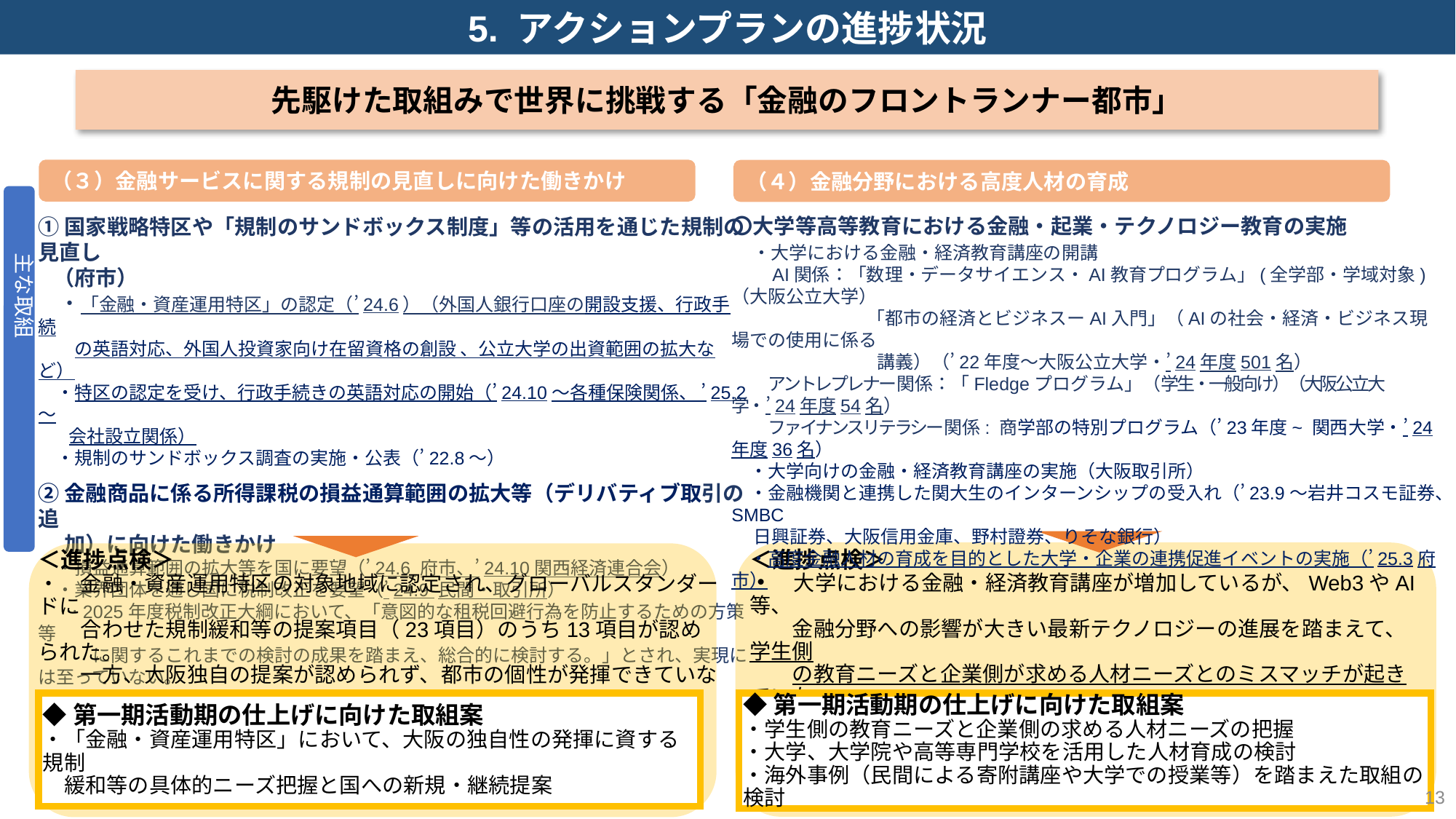

5. アクションプランの進捗状況
先駆けた取組みで世界に挑戦する「金融のフロントランナー都市」
（３）金融サービスに関する規制の見直しに向けた働きかけ
（４）金融分野における高度人材の育成

主な取組
〇大学等高等教育における金融・起業・テクノロジー教育の実施
　・大学における金融・経済教育講座の開講
　　AI関係：「数理・データサイエンス・AI教育プログラム」(全学部・学域対象)（大阪公立大学）
　　 　　　　　 「都市の経済とビジネスーAI入門」（AIの社会・経済・ビジネス現場での使用に係る
　　　　　　　　講義）（’22年度～大阪公立大学・’24年度501名）
　　アントレプレナー関係：「Fledgeプログラム」（学生・一般向け）（大阪公立大学・’24年度54名）
　　ファイナンスリテラシー関係: 商学部の特別プログラム（’23年度~ 関西大学・’24年度36名）
　・大学向けの金融・経済教育講座の実施（大阪取引所）
　・金融機関と連携した関大生のインターンシップの受入れ（’23.9～岩井コスモ証券、SMBC
　 日興証券、大阪信用金庫、野村證券、りそな銀行）
　・高度金融人材の育成を目的とした大学・企業の連携促進イベントの実施（’25.3府市）
①国家戦略特区や「規制のサンドボックス制度」等の活用を通じた規制の見直し
  （府市）
　・「金融・資産運用特区」の認定（’24.6）（外国人銀行口座の開設支援、行政手続
　　の英語対応、外国人投資家向け在留資格の創設 、公立大学の出資範囲の拡大など）
　・特区の認定を受け、行政手続きの英語対応の開始（’24.10～各種保険関係、 ’25.2～
 　 会社設立関係）
　・規制のサンドボックス調査の実施・公表（’22.8～）

②金融商品に係る所得課税の損益通算範囲の拡大等（デリバティブ取引の追
　 加）に向けた働きかけ
　・損益通算範囲の拡大等を国に要望（’24.6 府市、’24.10関西経済連合会）
　・業界団体を通じ国に税制改正を要望（’24.9 民間・取引所）
　 …2025年度税制改正大綱において、「意図的な租税回避行為を防止するための方策等
　　　に関するこれまでの検討の成果を踏まえ、総合的に検討する。」とされ、実現には至っていない。

＜進捗点検＞
・　大学における金融・経済教育講座が増加しているが、Web3やAI等、　
　　金融分野への影響が大きい最新テクノロジーの進展を踏まえて、学生側
　　の教育ニーズと企業側が求める人材ニーズとのミスマッチが起きていな
　　いか把握できていない。
＜進捗点検＞
・　金融・資産運用特区の対象地域に認定され、グローバルスタンダードに
　　合わせた規制緩和等の提案項目（23項目）のうち13項目が認められた。
　　一方、大阪独自の提案が認められず、都市の個性が発揮できていない。
　　【P８ 「金融・資産運用特区」】
◆第一期活動期の仕上げに向けた取組案
・「金融・資産運用特区」において、大阪の独自性の発揮に資する規制
　緩和等の具体的ニーズ把握と国への新規・継続提案
◆第一期活動期の仕上げに向けた取組案
・学生側の教育ニーズと企業側の求める人材ニーズの把握
・大学、大学院や高等専門学校を活用した人材育成の検討
・海外事例（民間による寄附講座や大学での授業等）を踏まえた取組の検討
13